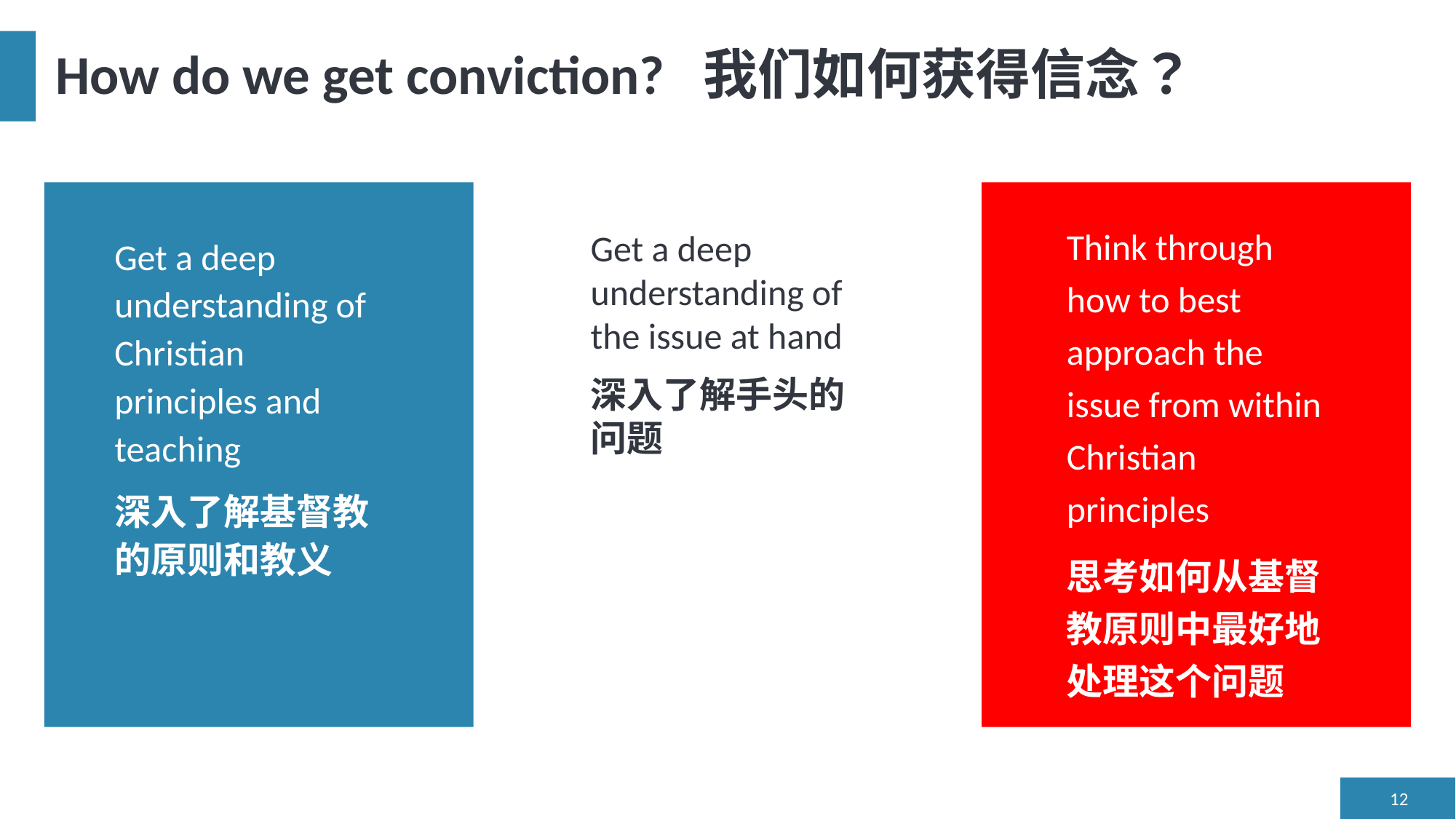

# How do we get conviction?  我们如何获得信念？
Think through how to best approach the issue from within Christian principles
思考如何从基督教原则中最好地处理这个问题
Get a deep understanding of the issue at hand
深入了解手头的问题
Get a deep understanding of Christian principles and teaching
深入了解基督教的原则和教义
12